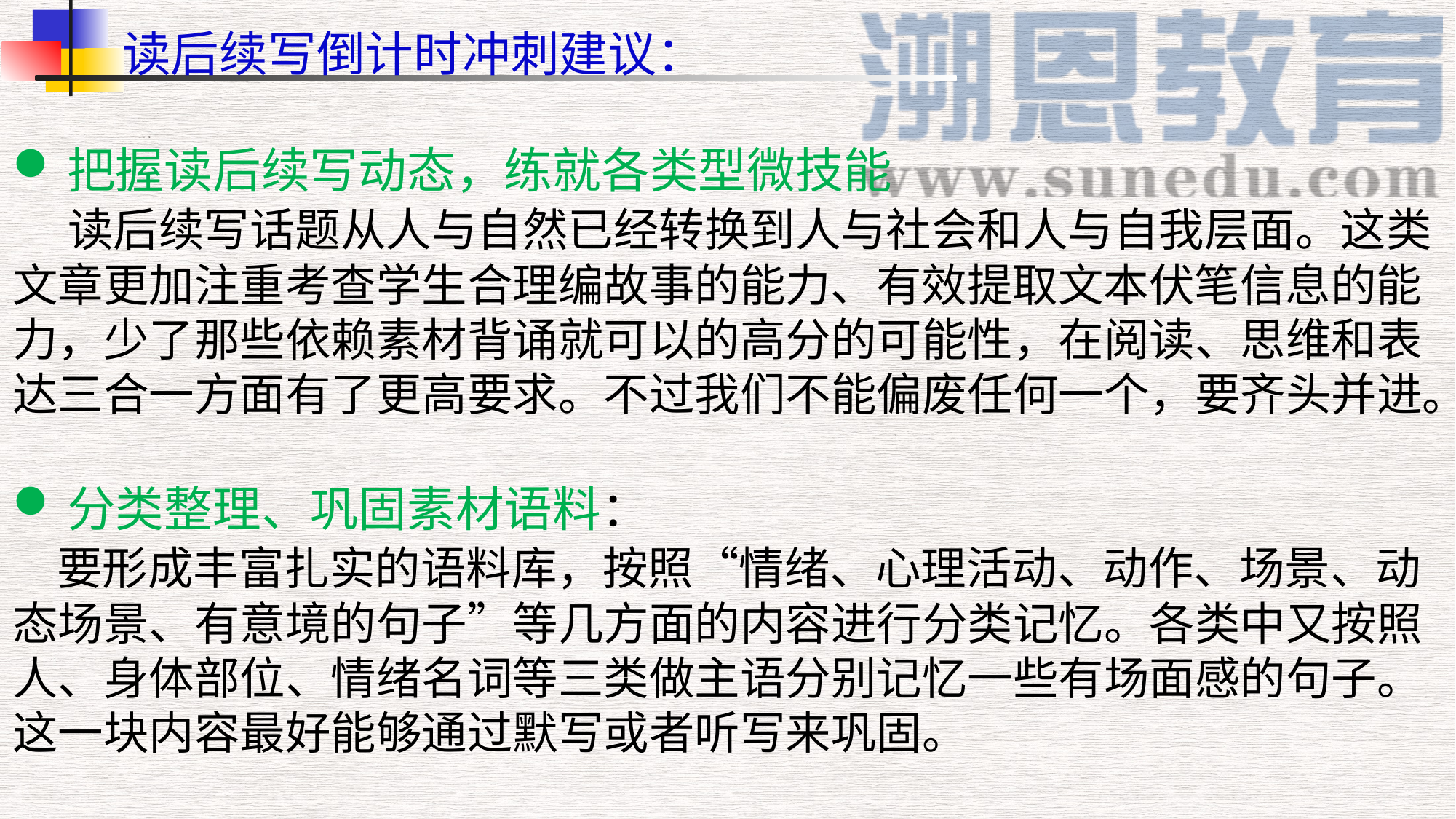

读后续写倒计时冲刺建议：

把握读后续写动态，练就各类型微技能
    读后续写话题从人与自然已经转换到人与社会和人与自我层面。这类文章更加注重考查学生合理编故事的能力、有效提取文本伏笔信息的能力，少了那些依赖素材背诵就可以的高分的可能性，在阅读、思维和表达三合一方面有了更高要求。不过我们不能偏废任何一个，要齐头并进。

分类整理、巩固素材语料：
   要形成丰富扎实的语料库，按照“情绪、心理活动、动作、场景、动态场景、有意境的句子”等几方面的内容进行分类记忆。各类中又按照人、身体部位、情绪名词等三类做主语分别记忆一些有场面感的句子。这一块内容最好能够通过默写或者听写来巩固。